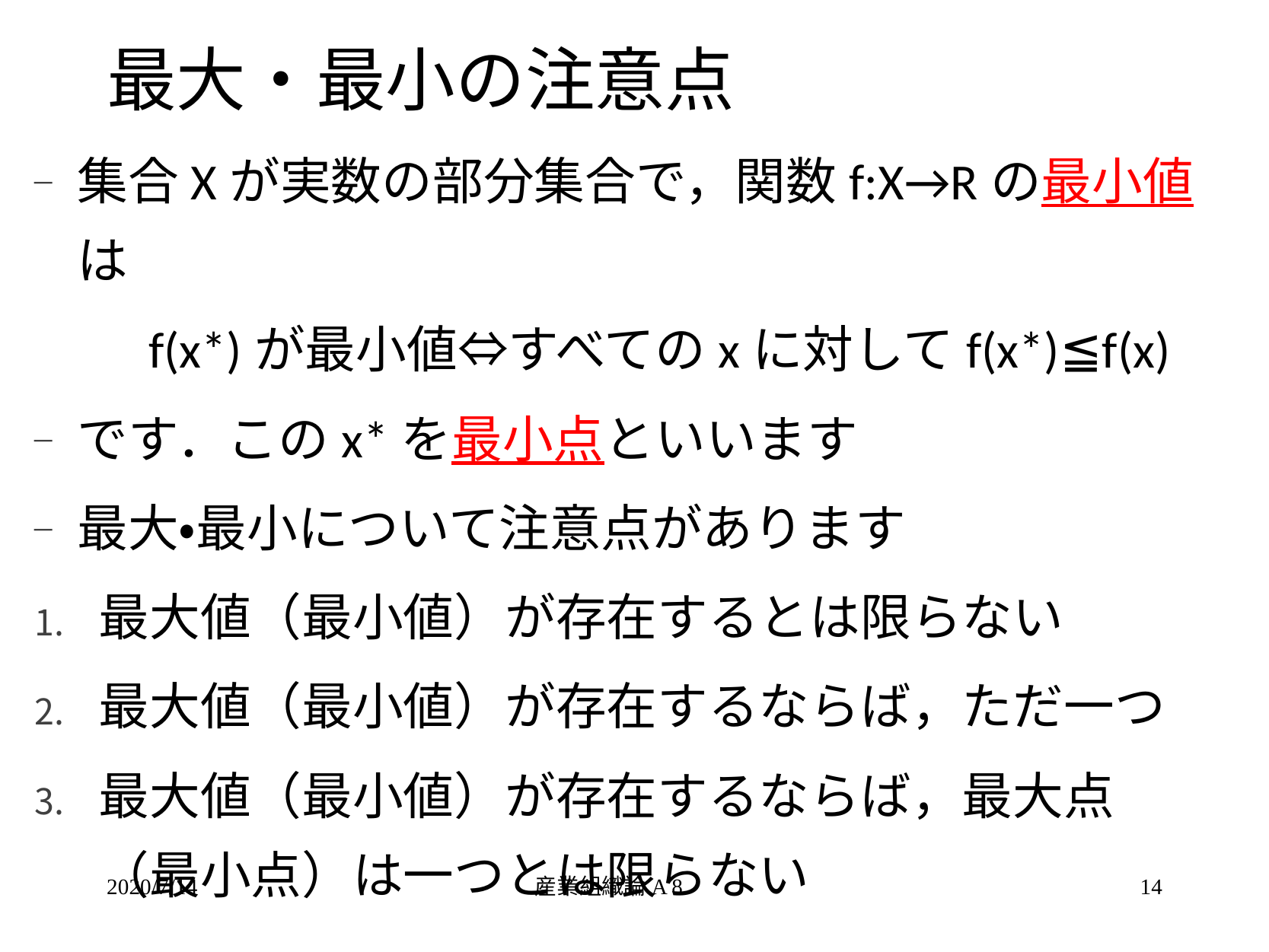

# 最大・最小の注意点
集合Xが実数の部分集合で，関数f:X→Rの最小値は
	f(x*)が最小値⇔すべてのxに対してf(x*)≦f(x)
です．このx*を最小点といいます
最大・最小について注意点があります
最大値（最小値）が存在するとは限らない
最大値（最小値）が存在するならば，ただ一つ
最大値（最小値）が存在するならば，最大点（最小点）は一つとは限らない

2020/7/14
産業組織論A 8
14